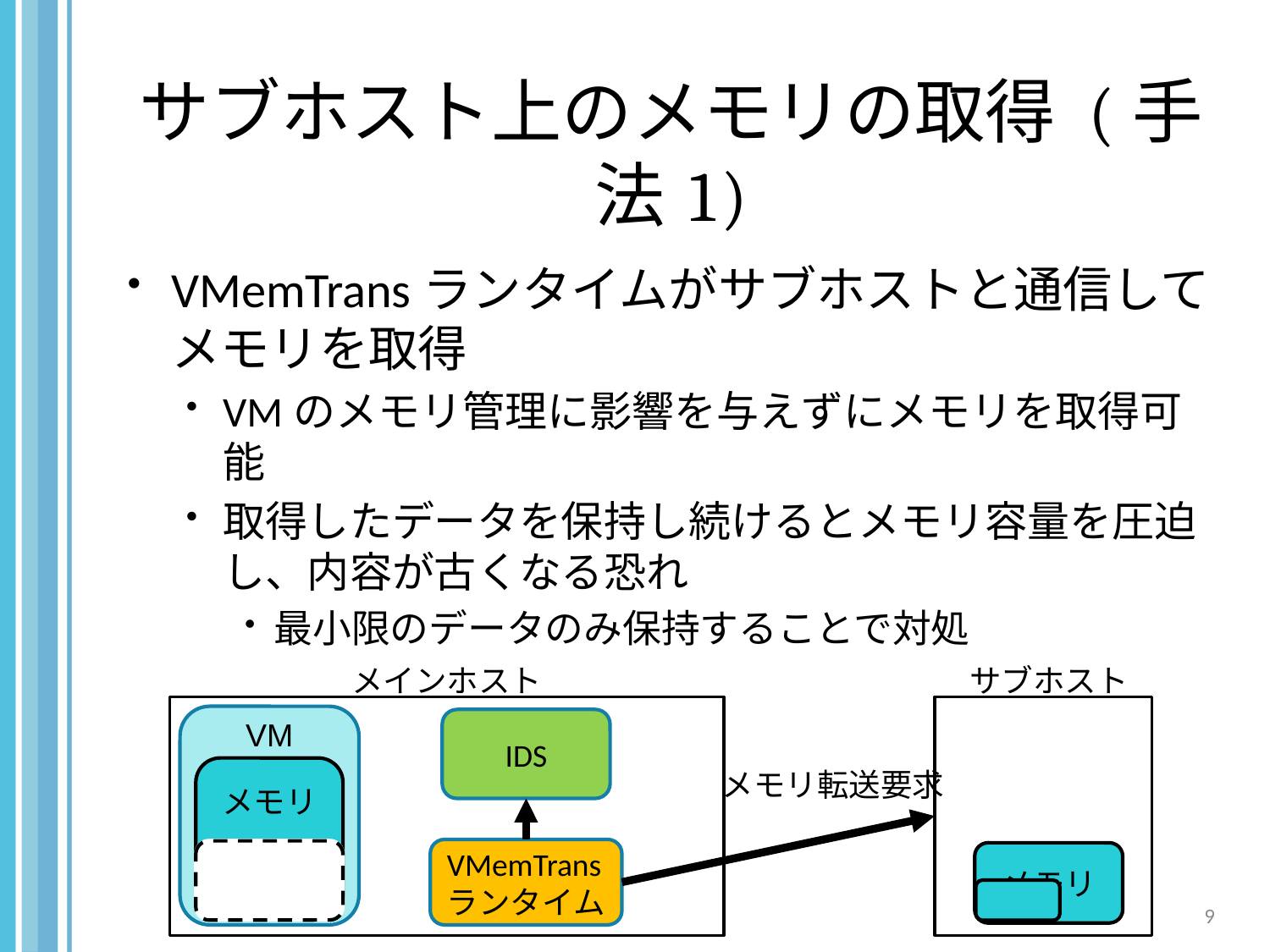

# サブホスト上のメモリの取得 (手法1)
VMemTransランタイムがサブホストと通信してメモリを取得
VMのメモリ管理に影響を与えずにメモリを取得可能
取得したデータを保持し続けるとメモリ容量を圧迫し、内容が古くなる恐れ
最小限のデータのみ保持することで対処
メインホスト
サブホスト

VM

メモリ
メモリ
メモリ
IDS
メモリ転送要求
VMemTransランタイム
メモリ

9